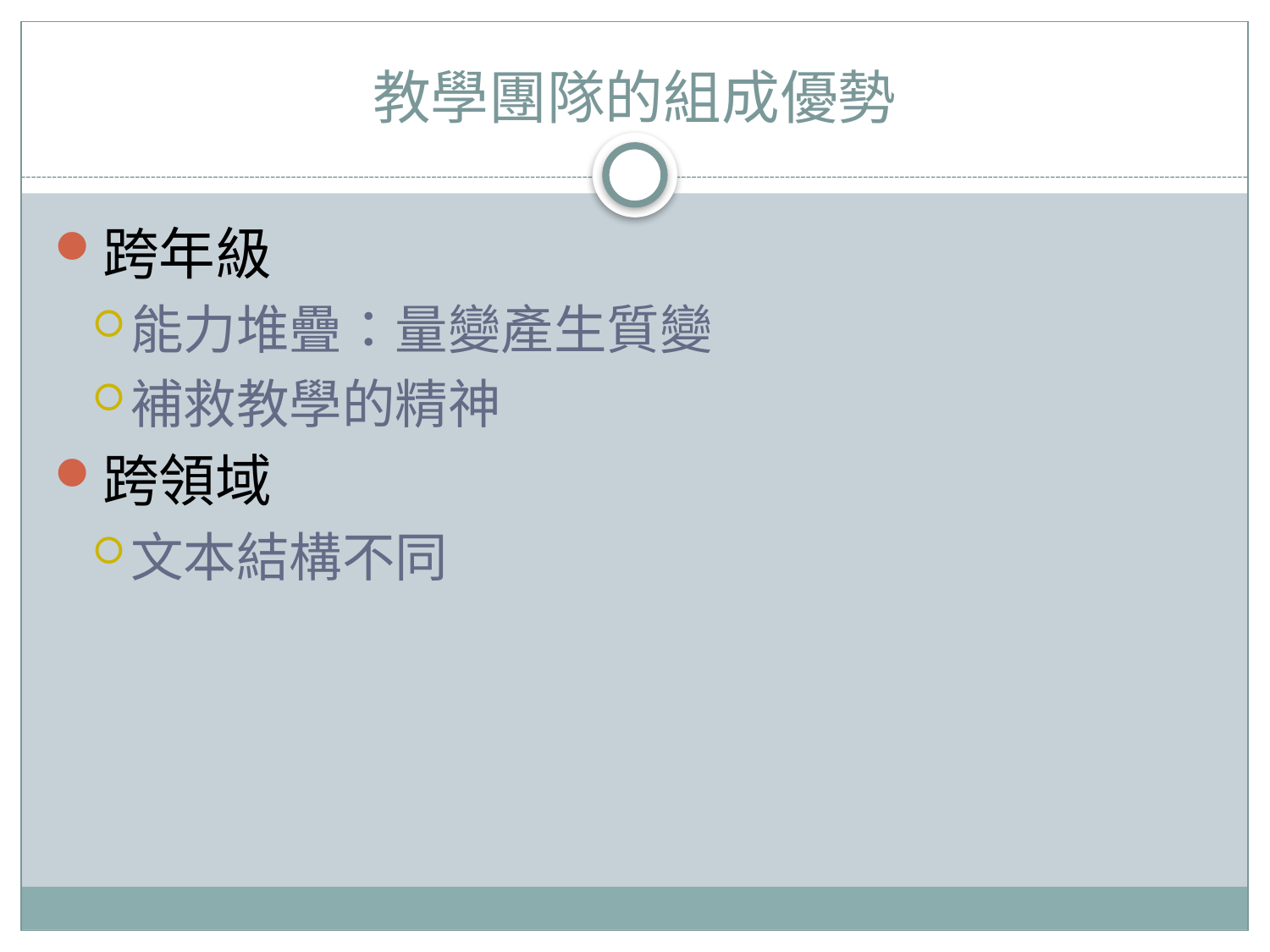

# 教學團隊的組成優勢
跨年級
能力堆疊：量變產生質變
補救教學的精神
跨領域
文本結構不同